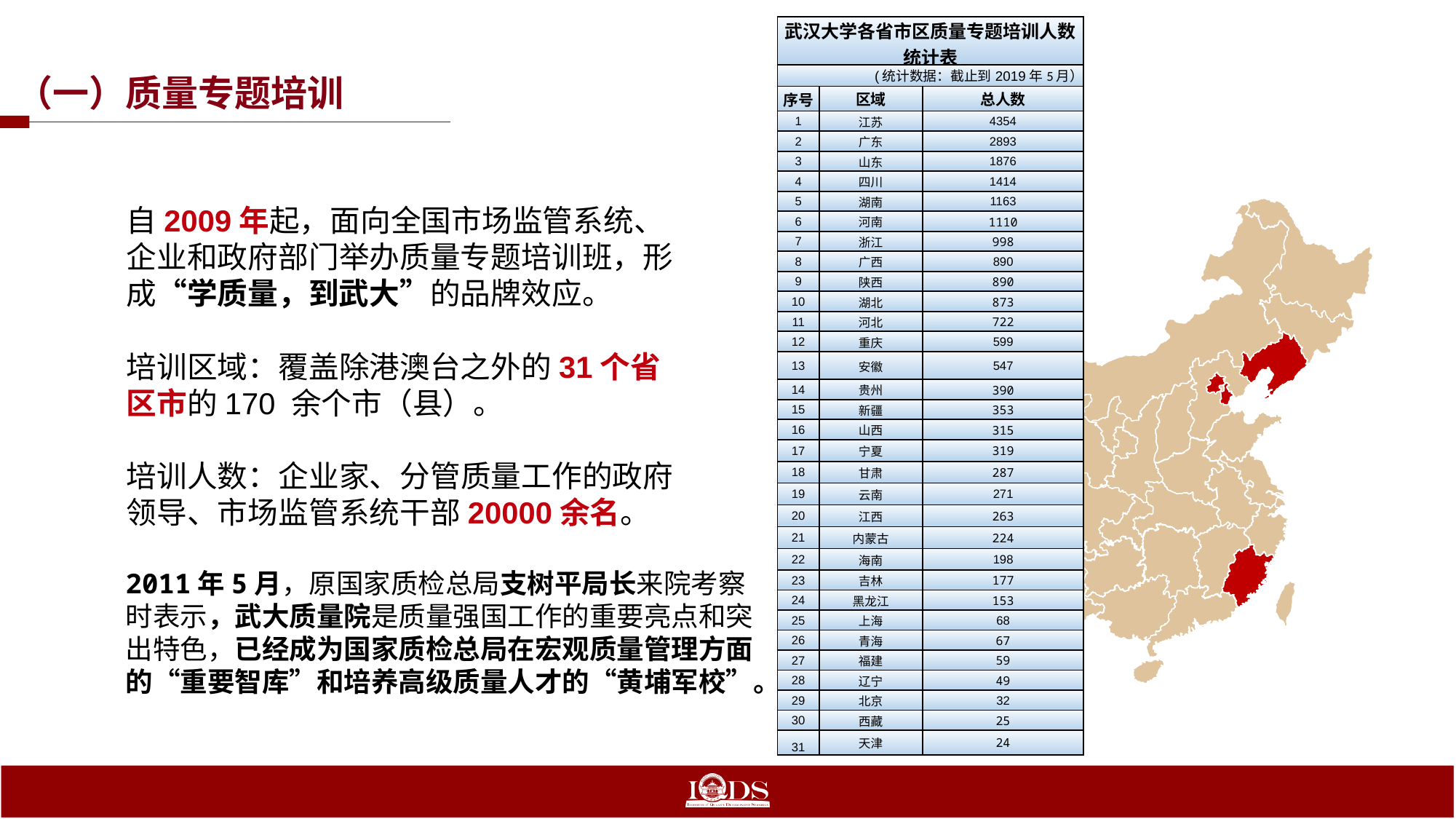

| 武汉大学各省市区质量专题培训人数统计表 |  |  |
| --- | --- | --- |
| (统计数据：截止到2019年5月） |  |  |
| 序号 | 区域 | 总人数 |
| 1 | 江苏 | 4354 |
| 2 | 广东 | 2893 |
| 3 | 山东 | 1876 |
| 4 | 四川 | 1414 |
| 5 | 湖南 | 1163 |
| 6 | 河南 | 1110 |
| 7 | 浙江 | 998 |
| 8 | 广西 | 890 |
| 9 | 陕西 | 890 |
| 10 | 湖北 | 873 |
| 11 | 河北 | 722 |
| 12 | 重庆 | 599 |
| 13 | 安徽 | 547 |
| 14 | 贵州 | 390 |
| 15 | 新疆 | 353 |
| 16 | 山西 | 315 |
| 17 | 宁夏 | 319 |
| 18 | 甘肃 | 287 |
| 19 | 云南 | 271 |
| 20 | 江西 | 263 |
| 21 | 内蒙古 | 224 |
| 22 | 海南 | 198 |
| 23 | 吉林 | 177 |
| 24 | 黑龙江 | 153 |
| 25 | 上海 | 68 |
| 26 | 青海 | 67 |
| 27 | 福建 | 59 |
| 28 | 辽宁 | 49 |
| 29 | 北京 | 32 |
| 30 | 西藏 | 25 |
| 31 | 天津 | 24 |
（一）质量专题培训

自2009年起，面向全国市场监管系统、企业和政府部门举办质量专题培训班，形成“学质量，到武大”的品牌效应。

培训区域：覆盖除港澳台之外的31个省区市的170 余个市（县）。

培训人数：企业家、分管质量工作的政府领导、市场监管系统干部20000余名。

2011年5月，原国家质检总局支树平局长来院考察时表示，武大质量院是质量强国工作的重要亮点和突出特色，已经成为国家质检总局在宏观质量管理方面的“重要智库”和培养高级质量人才的“黄埔军校”。